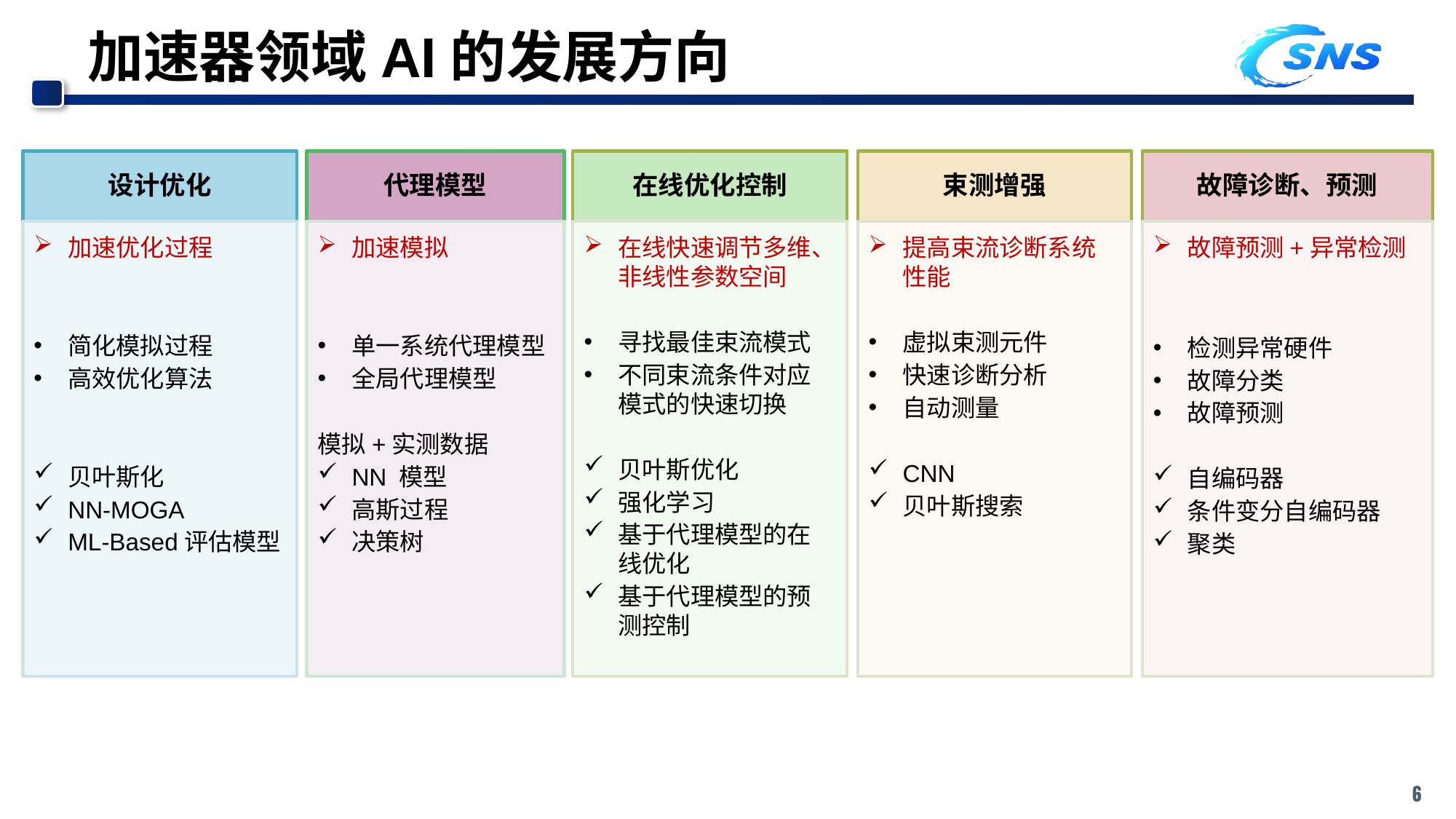

# 加速器领域AI的发展方向
设计优化
代理模型
在线优化控制
束测增强
故障诊断、预测
加速优化过程

简化模拟过程
高效优化算法

贝叶斯化
NN-MOGA
ML-Based评估模型
加速模拟

单一系统代理模型
全局代理模型

模拟+实测数据
NN 模型
高斯过程
决策树

在线快速调节多维、非线性参数空间

寻找最佳束流模式
不同束流条件对应模式的快速切换

贝叶斯优化
强化学习
基于代理模型的在线优化
基于代理模型的预测控制
提高束流诊断系统性能

虚拟束测元件
快速诊断分析
自动测量

CNN
贝叶斯搜索
故障预测+异常检测

检测异常硬件
故障分类
故障预测

自编码器
条件变分自编码器
聚类

6